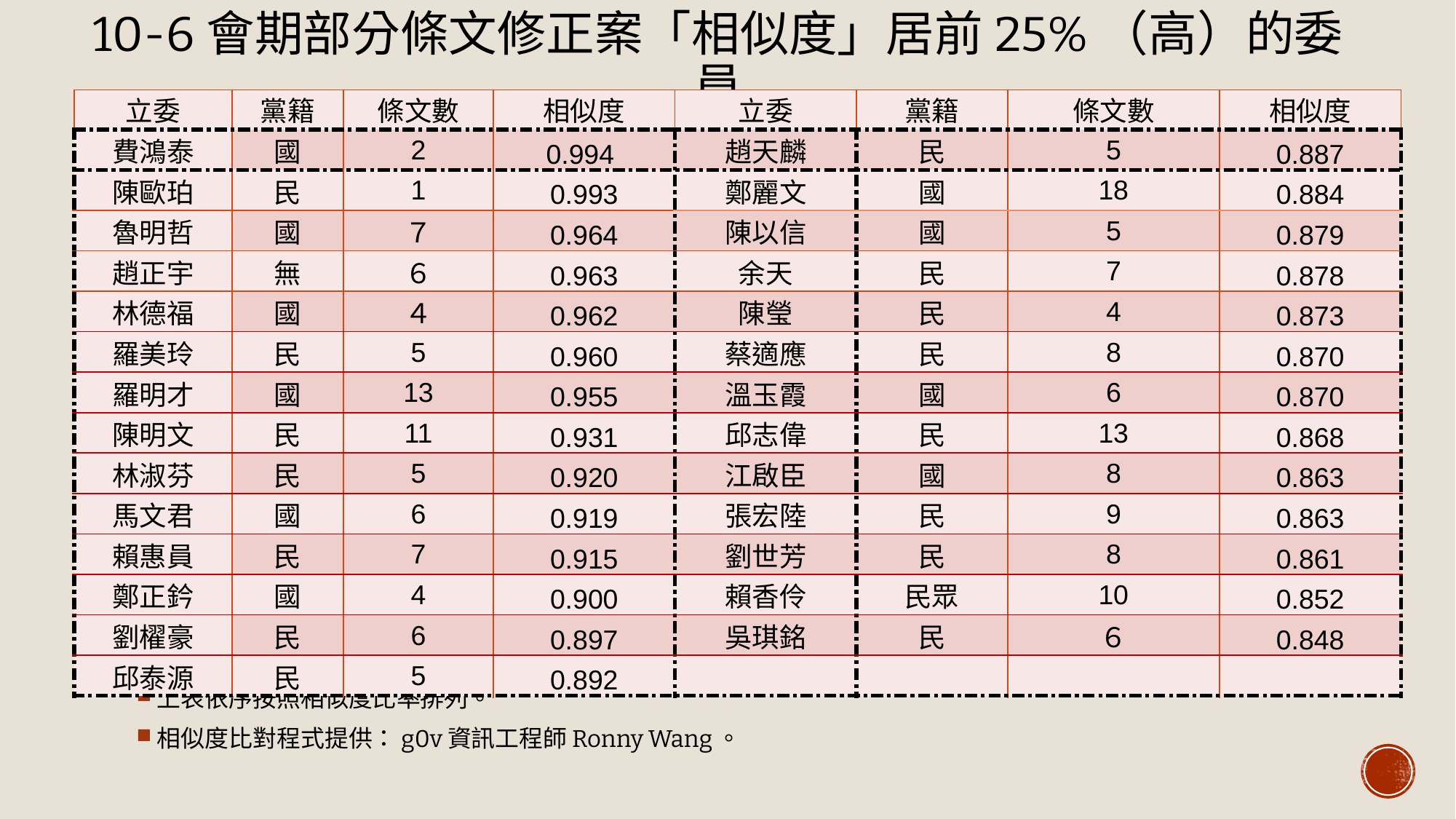

# 10-6會期部分條文修正案「相似度」居前25%（高）的委員
| 立委 | 黨籍 | 條文數 | 相似度 | 立委 | 黨籍 | 條文數 | 相似度 |
| --- | --- | --- | --- | --- | --- | --- | --- |
| 費鴻泰 | 國 | 2 | 0.994 | 趙天麟 | 民 | 5 | 0.887 |
| 陳歐珀 | 民 | 1 | 0.993 | 鄭麗文 | 國 | 18 | 0.884 |
| 魯明哲 | 國 | ７ | 0.964 | 陳以信 | 國 | 5 | 0.879 |
| 趙正宇 | 無 | ６ | 0.963 | 余天 | 民 | 7 | 0.878 |
| 林德福 | 國 | ４ | 0.962 | 陳瑩 | 民 | 4 | 0.873 |
| 羅美玲 | 民 | 5 | 0.960 | 蔡適應 | 民 | 8 | 0.870 |
| 羅明才 | 國 | 13 | 0.955 | 溫玉霞 | 國 | 6 | 0.870 |
| 陳明文 | 民 | 11 | 0.931 | 邱志偉 | 民 | 13 | 0.868 |
| 林淑芬 | 民 | 5 | 0.920 | 江啟臣 | 國 | 8 | 0.863 |
| 馬文君 | 國 | 6 | 0.919 | 張宏陸 | 民 | 9 | 0.863 |
| 賴惠員 | 民 | 7 | 0.915 | 劉世芳 | 民 | 8 | 0.861 |
| 鄭正鈐 | 國 | 4 | 0.900 | 賴香伶 | 民眾 | 10 | 0.852 |
| 劉櫂豪 | 民 | 6 | 0.897 | 吳琪銘 | 民 | ６ | 0.848 |
| 邱泰源 | 民 | 5 | 0.892 |  |  |  |  |
上表依序按照相似度比率排列。
相似度比對程式提供：g0v資訊工程師Ronny Wang。